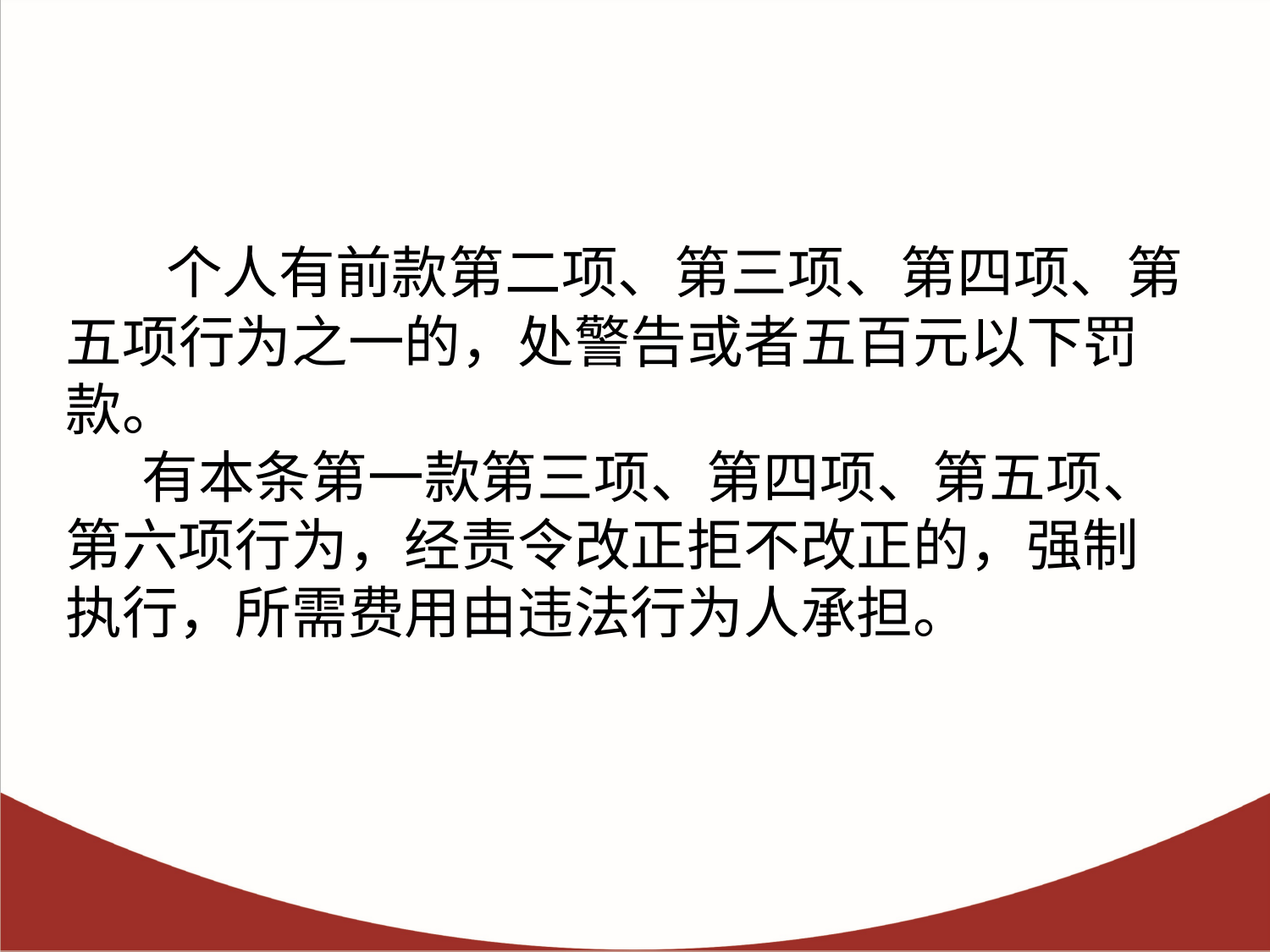

# 个人有前款第二项、第三项、第四项、第五项行为之一的，处警告或者五百元以下罚款。       有本条第一款第三项、第四项、第五项、第六项行为，经责令改正拒不改正的，强制执行，所需费用由违法行为人承担。